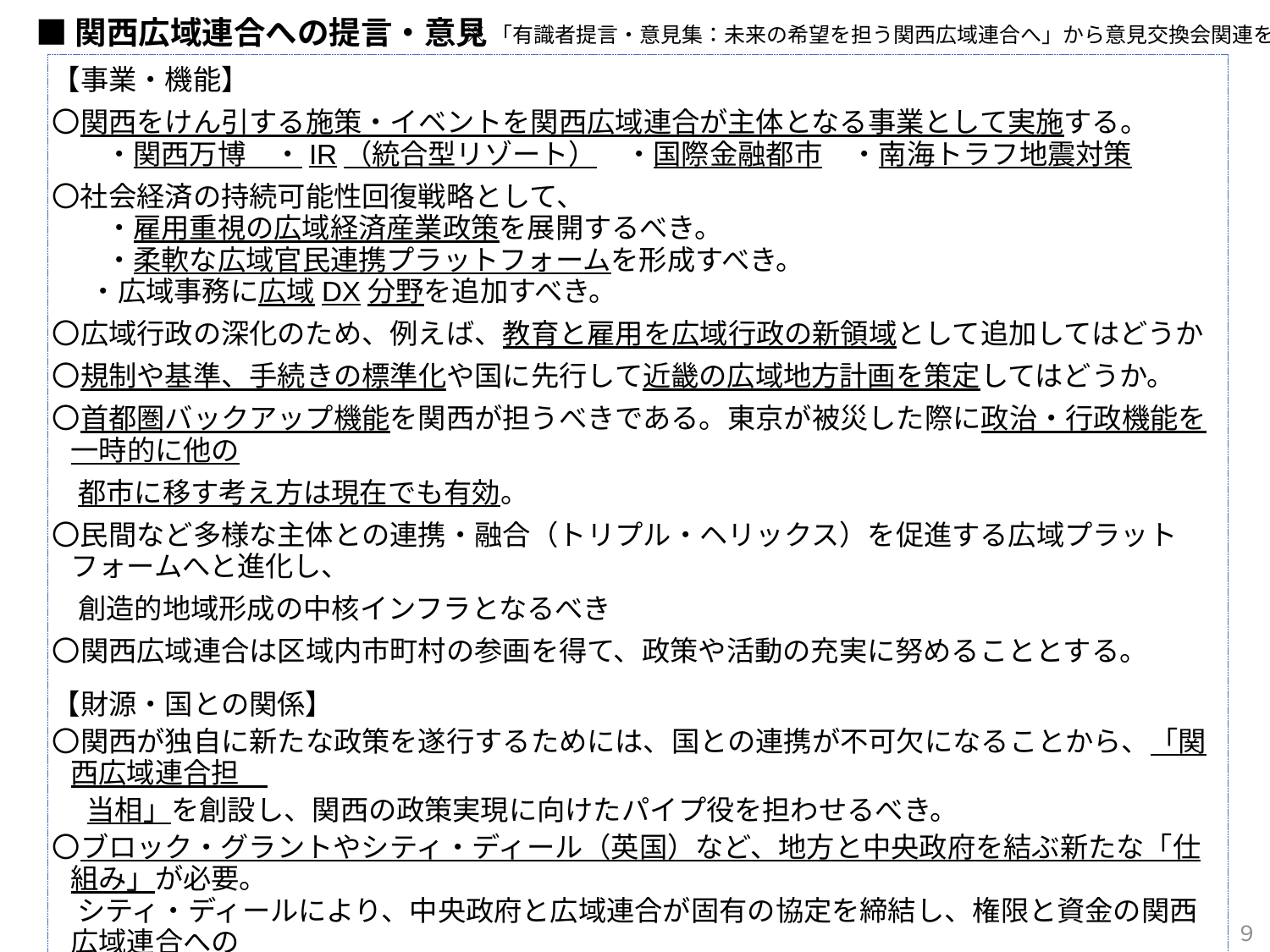

■関西広域連合への提言・意見
※「有識者提言・意見集：未来の希望を担う関西広域連合へ」から意見交換会関連を抜粋
【事業・機能】
〇関西をけん引する施策・イベントを関西広域連合が主体となる事業として実施する。
 　・関西万博　・IR（統合型リゾート）　・国際金融都市　・南海トラフ地震対策
〇社会経済の持続可能性回復戦略として、
　 ・雇用重視の広域経済産業政策を展開するべき。
　 ・柔軟な広域官民連携プラットフォームを形成すべき。
   ・広域事務に広域DX分野を追加すべき。
〇広域行政の深化のため、例えば、教育と雇用を広域行政の新領域として追加してはどうか
〇規制や基準、手続きの標準化や国に先行して近畿の広域地方計画を策定してはどうか。
〇首都圏バックアップ機能を関西が担うべきである。東京が被災した際に政治・行政機能を一時的に他の
   都市に移す考え方は現在でも有効。
〇民間など多様な主体との連携・融合（トリプル・ヘリックス）を促進する広域プラットフォームへと進化し、
   創造的地域形成の中核インフラとなるべき
〇関西広域連合は区域内市町村の参画を得て、政策や活動の充実に努めることとする。
【財源・国との関係】
〇関西が独自に新たな政策を遂行するためには、国との連携が不可欠になることから、「関西広域連合担
　 当相」を創設し、関西の政策実現に向けたパイプ役を担わせるべき。
〇ブロック・グラントやシティ・ディール（英国）など、地方と中央政府を結ぶ新たな「仕組み」が必要。
 シティ・ディールにより、中央政府と広域連合が固有の協定を締結し、権限と資金の関西広域連合への
   移譲を加速できる。
〇主体的にまちづくり事業を実施するため地方債と受益者負担制度を活用し財源を確保。
〇フランスでは、「国・州プロジェクト協定」により、国が第二の都市リヨンのプロジェクトに関わり、公共交通
　 の整備を進めた例がある。
９